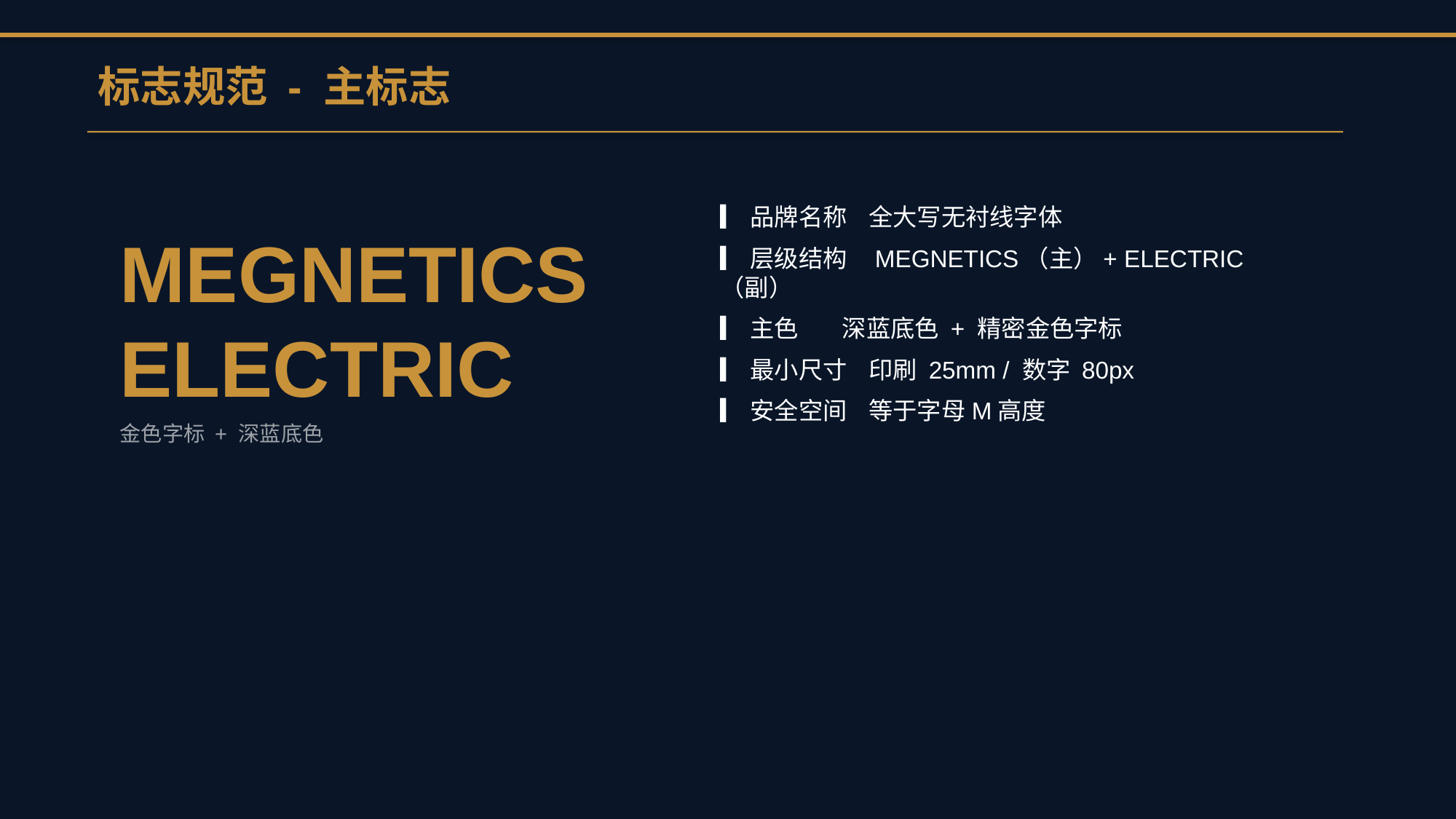

标志规范 - 主标志

▎品牌名称    全大写无衬线字体
▎层级结构    MEGNETICS（主）+ ELECTRIC（副）
▎主色        深蓝底色 + 精密金色字标
▎最小尺寸    印刷 25mm / 数字 80px
▎安全空间    等于字母M高度
MEGNETICS
ELECTRIC
金色字标 + 深蓝底色